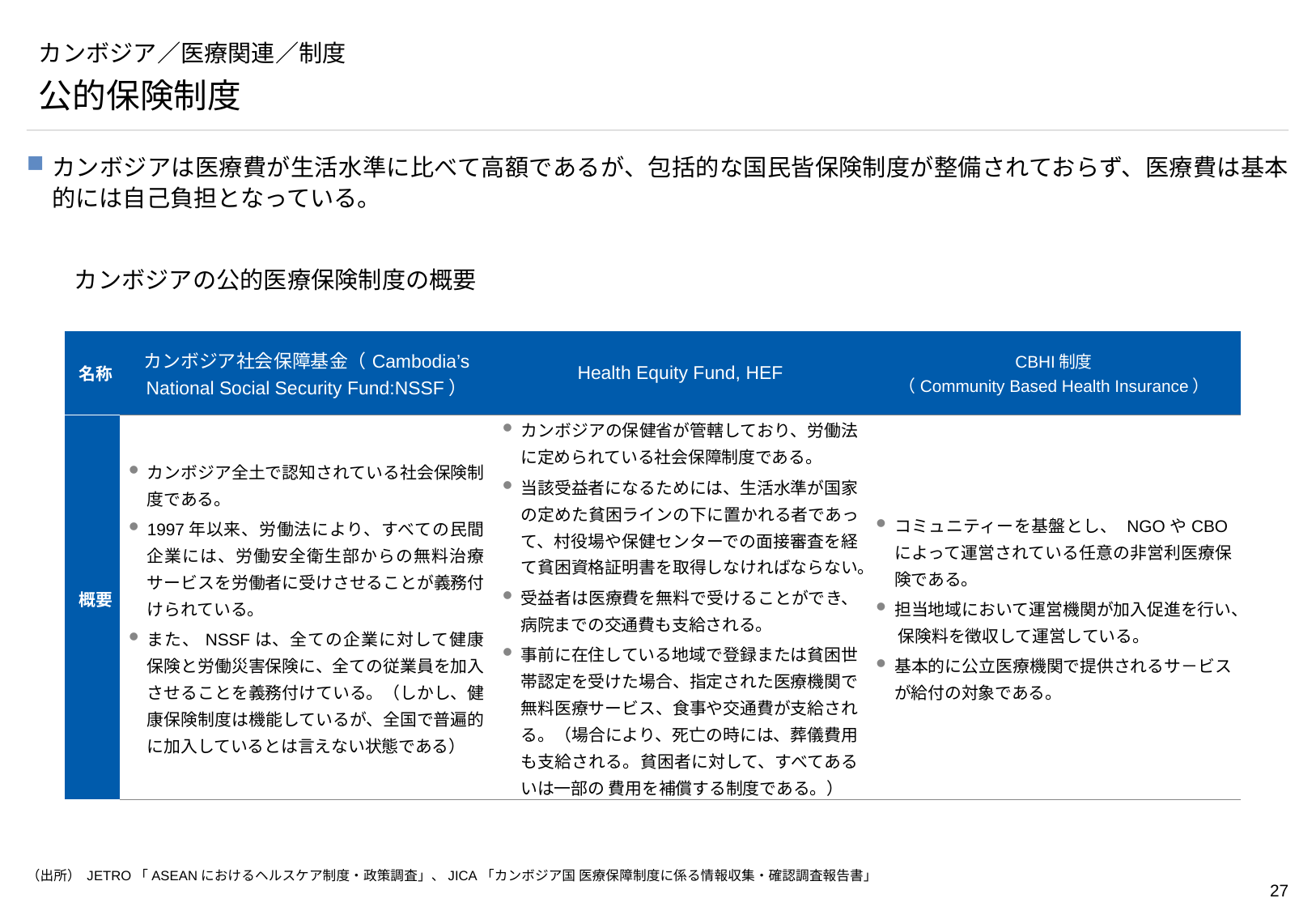

# カンボジア／医療関連／制度
公的保険制度
カンボジアは医療費が生活水準に比べて高額であるが、包括的な国民皆保険制度が整備されておらず、医療費は基本的には自己負担となっている。
カンボジアの公的医療保険制度の概要
| 名称 | カンボジア社会保障基金（Cambodia’s National Social Security Fund:NSSF） | Health Equity Fund, HEF | CBHI制度 （Community Based Health Insurance） |
| --- | --- | --- | --- |
| 概要 | カンボジア全土で認知されている社会保険制度である。 1997年以来、労働法により、すべての民間企業には、労働安全衛生部からの無料治療サービスを労働者に受けさせることが義務付けられている。 また、NSSFは、全ての企業に対して健康保険と労働災害保険に、全ての従業員を加入させることを義務付けている。（しかし、健康保険制度は機能しているが、全国で普遍的に加入しているとは言えない状態である） | カンボジアの保健省が管轄しており、労働法に定められている社会保障制度である。 当該受益者になるためには、生活水準が国家の定めた貧困ラインの下に置かれる者であって、村役場や保健センターでの面接審査を経て貧困資格証明書を取得しなければならない。 受益者は医療費を無料で受けることができ、病院までの交通費も支給される。 事前に在住している地域で登録または貧困世帯認定を受けた場合、指定された医療機関で無料医療サービス、食事や交通費が支給される。（場合により、死亡の時には、葬儀費用も支給される。貧困者に対して、すべてあるいは一部の 費用を補償する制度である。） | コミュニティーを基盤とし、 NGOやCBOによって運営されている任意の非営利医療保険である。 担当地域において運営機関が加入促進を行い、 保険料を徴収して運営している。 基本的に公立医療機関で提供されるサ－ビスが給付の対象である。 |
（出所） JETRO「ASEANにおけるヘルスケア制度・政策調査」、JICA「カンボジア国 医療保障制度に係る情報収集・確認調査報告書」